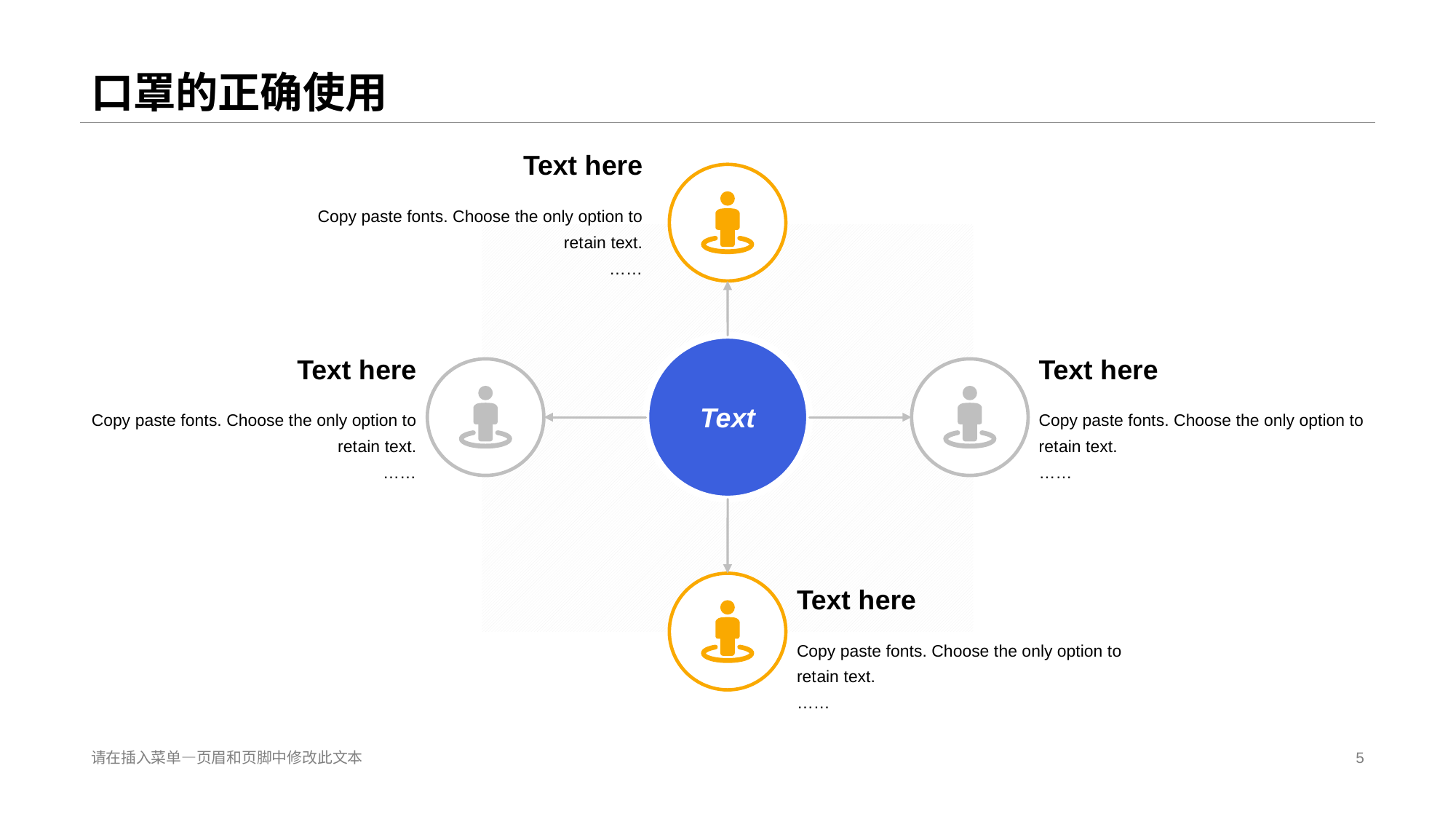

# 口罩的正确使用
Text h ere

Te xt

Copy paste fonts. Choose the only option to ret ain text.
……
Text h ere
Text h ere
Copy paste fonts. Choose the only option to ret ain text.
……
Copy paste fonts. Choose the only option to ret ain text.
……
Text h ere
Copy paste fonts. Choose the only option to ret ain text.
……
请在插入菜单—页眉和页脚中修改此文本
5